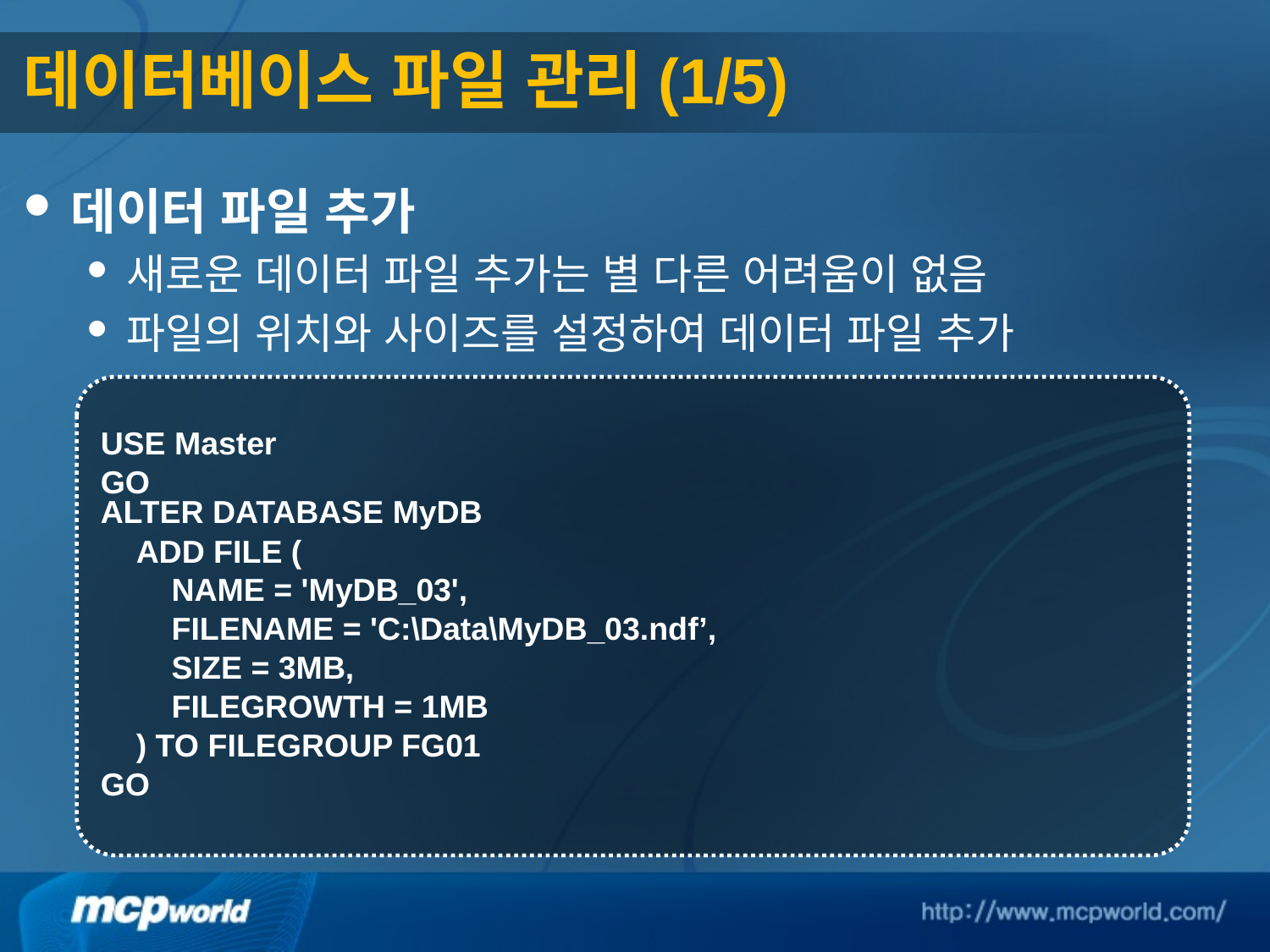

# 데이터베이스 파일 관리(1/5)
데이터 파일 추가
새로운 데이터 파일 추가는 별 다른 어려움이 없음
파일의 위치와 사이즈를 설정하여 데이터 파일 추가

USE Master
GO
ALTER DATABASE MyDB
    ADD FILE (
        NAME = 'MyDB_03',
        FILENAME = 'C:\Data\MyDB_03.ndf’,
        SIZE = 3MB,
        FILEGROWTH = 1MB
    ) TO FILEGROUP FG01
GO